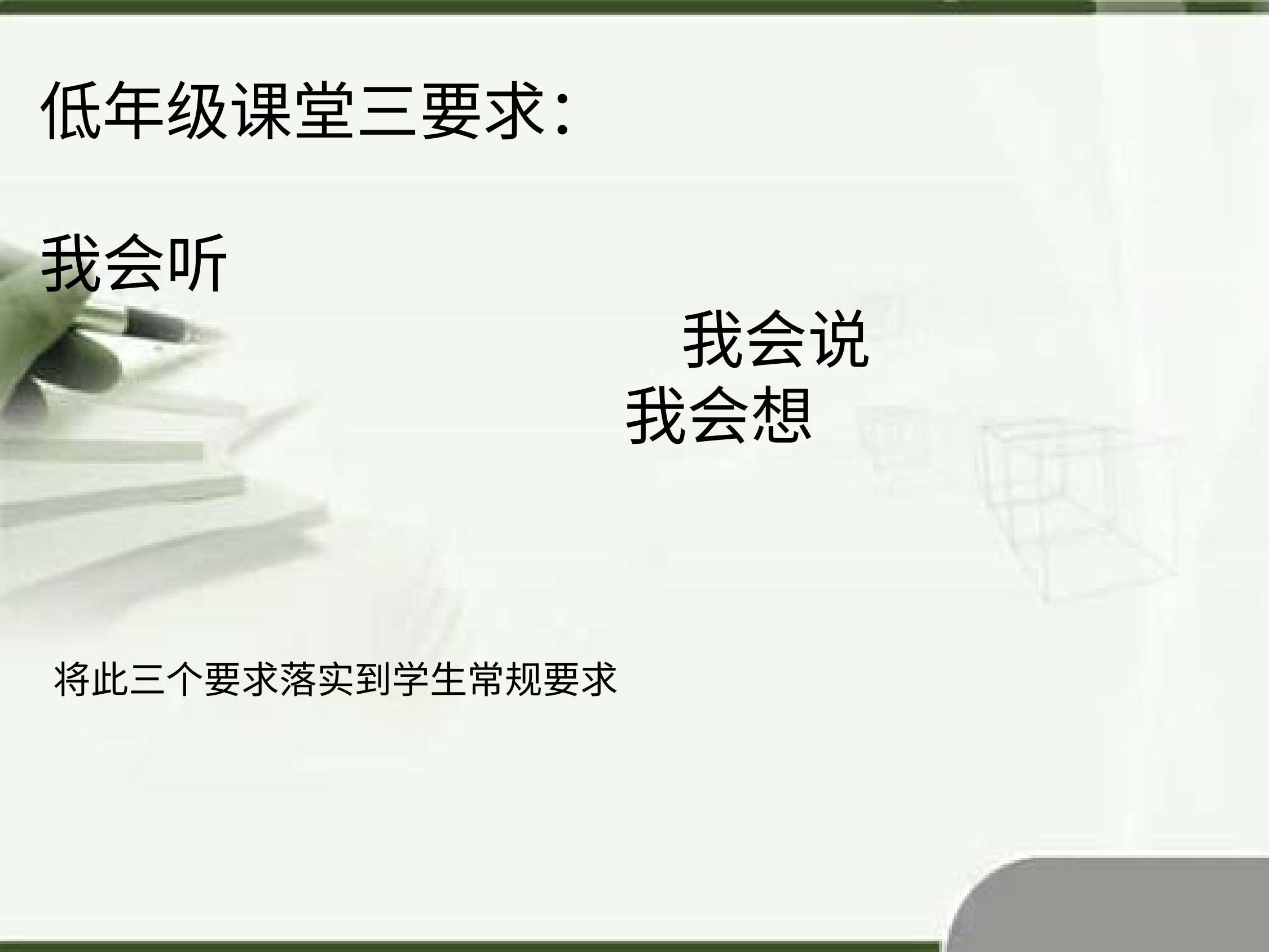

低年级课堂三要求：

我会听
                                            我会说
                                        我会想
将此三个要求落实到学生常规要求